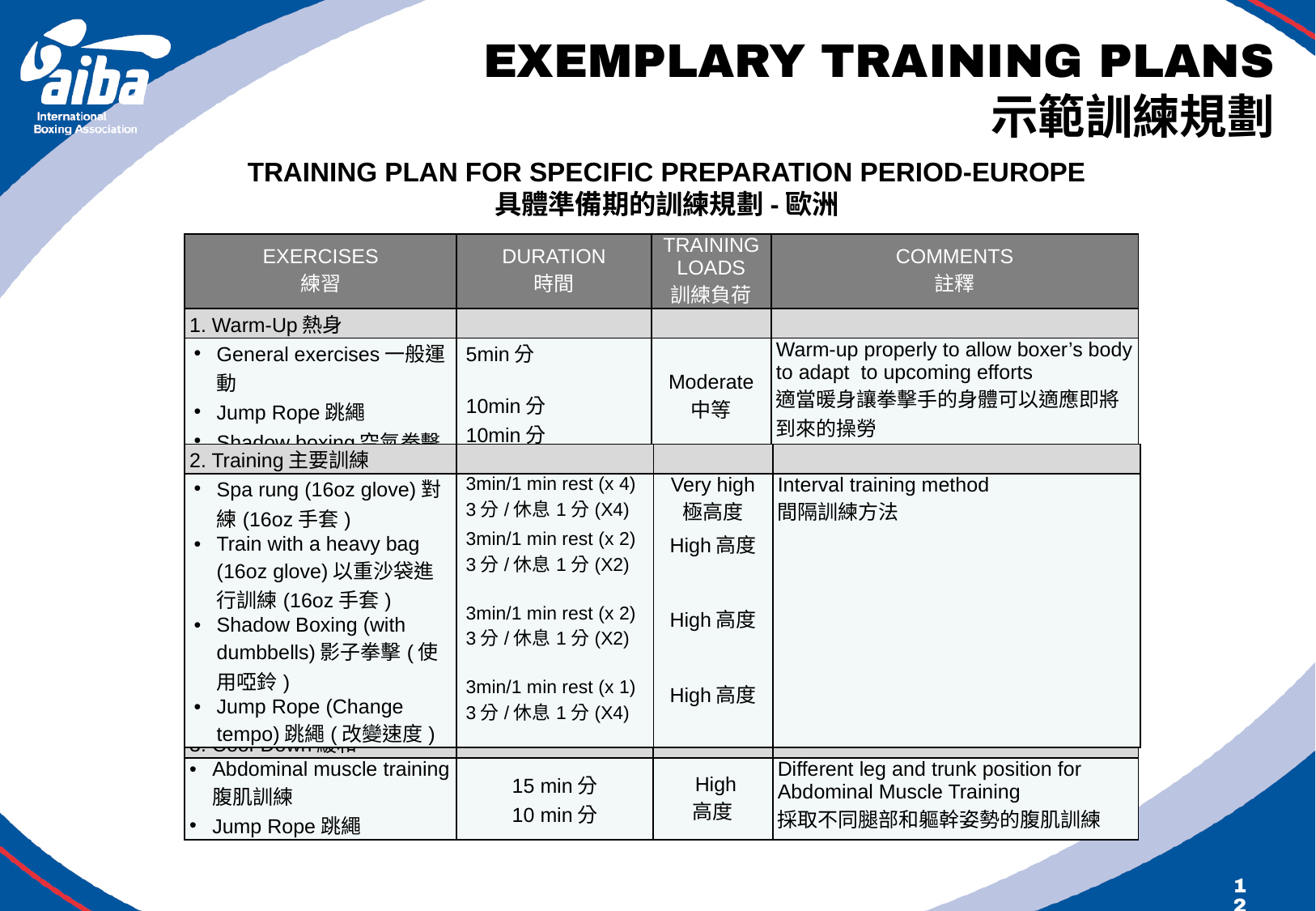

# EXEMPLARY TRAINING PLANS 示範訓練規劃
TRAINING PLAN FOR SPECIFIC PREPARATION PERIOD-EUROPE
具體準備期的訓練規劃-歐洲
| EXERCISES 練習 | DURATION 時間 | TRAINING LOADS 訓練負荷 | COMMENTS 註釋 |
| --- | --- | --- | --- |
| 1. Warm-Up熱身 |  |  |  |
| General exercises一般運動 Jump Rope跳繩 Shadow boxing空氣拳擊 | 5min分 10min分 10min分 | Moderate 中等 | Warm-up properly to allow boxer’s body to adapt to upcoming efforts 適當暖身讓拳擊手的身體可以適應即將到來的操勞 |
| 2. Training主要訓練 |  |  |  |
| --- | --- | --- | --- |
| Spa rung (16oz glove)對練(16oz手套) Train with a heavy bag (16oz glove)以重沙袋進行訓練(16oz手套) Shadow Boxing (with dumbbells)影子拳擊(使用啞鈴) Jump Rope (Change tempo)跳繩(改變速度) | 3min/1 min rest (x 4) 3分/休息1分(X4) 3min/1 min rest (x 2) 3分/休息1分(X2) 3min/1 min rest (x 2) 3分/休息1分(X2) 3min/1 min rest (x 1) 3分/休息1分(X4) | Very high 極高度 High高度 High高度 High高度 | Interval training method 間隔訓練方法 |
| 3. Cool-Down緩和 |  |  |  |
| --- | --- | --- | --- |
| Abdominal muscle training腹肌訓練 Jump Rope跳繩 | 15 min分 10 min分 | High 高度 | Different leg and trunk position for Abdominal Muscle Training 採取不同腿部和軀幹姿勢的腹肌訓練 |
128